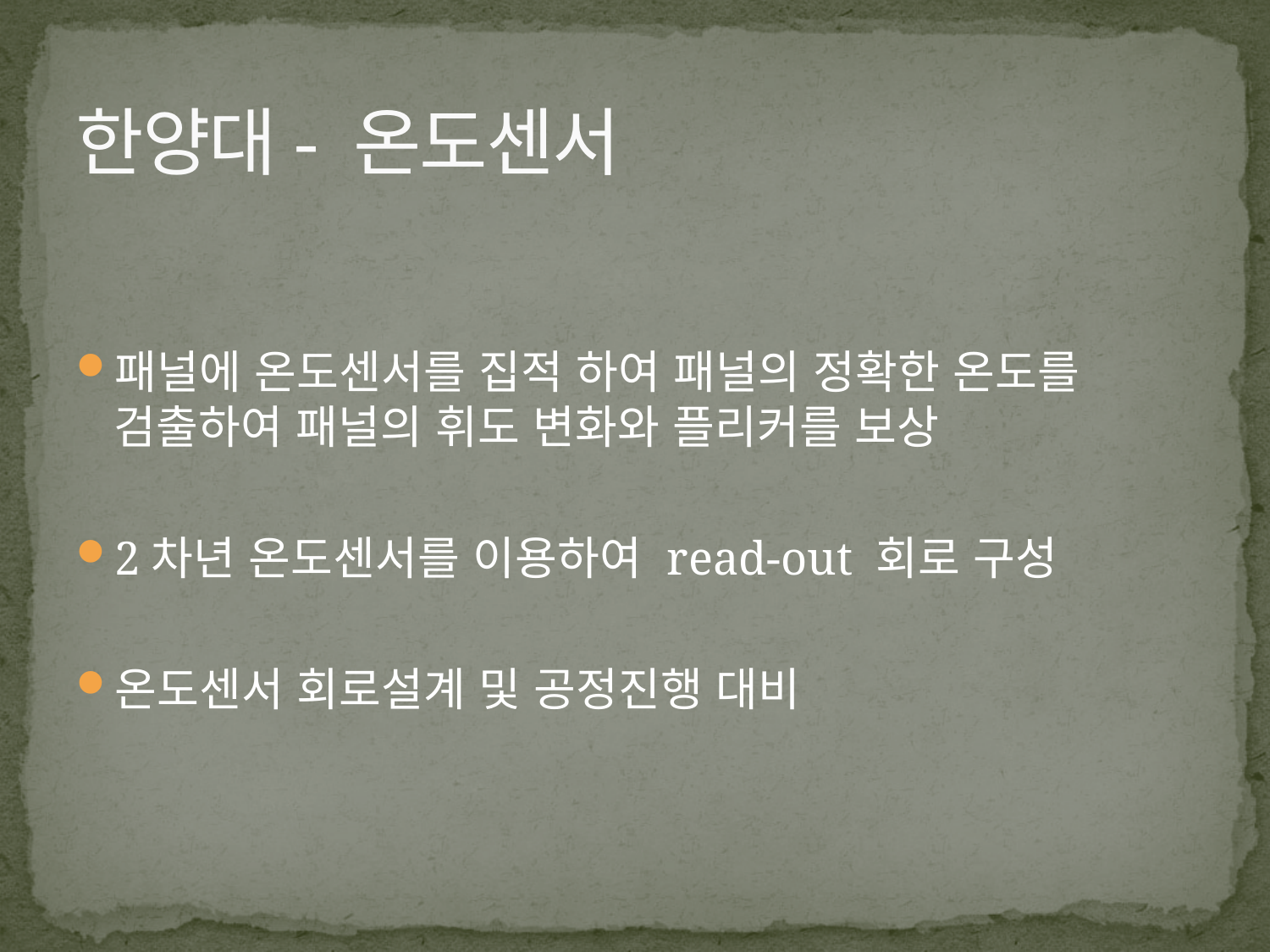

# 한양대- 온도센서
패널에 온도센서를 집적 하여 패널의 정확한 온도를 검출하여 패널의 휘도 변화와 플리커를 보상

2차년 온도센서를 이용하여 read-out 회로 구성

온도센서 회로설계 및 공정진행 대비